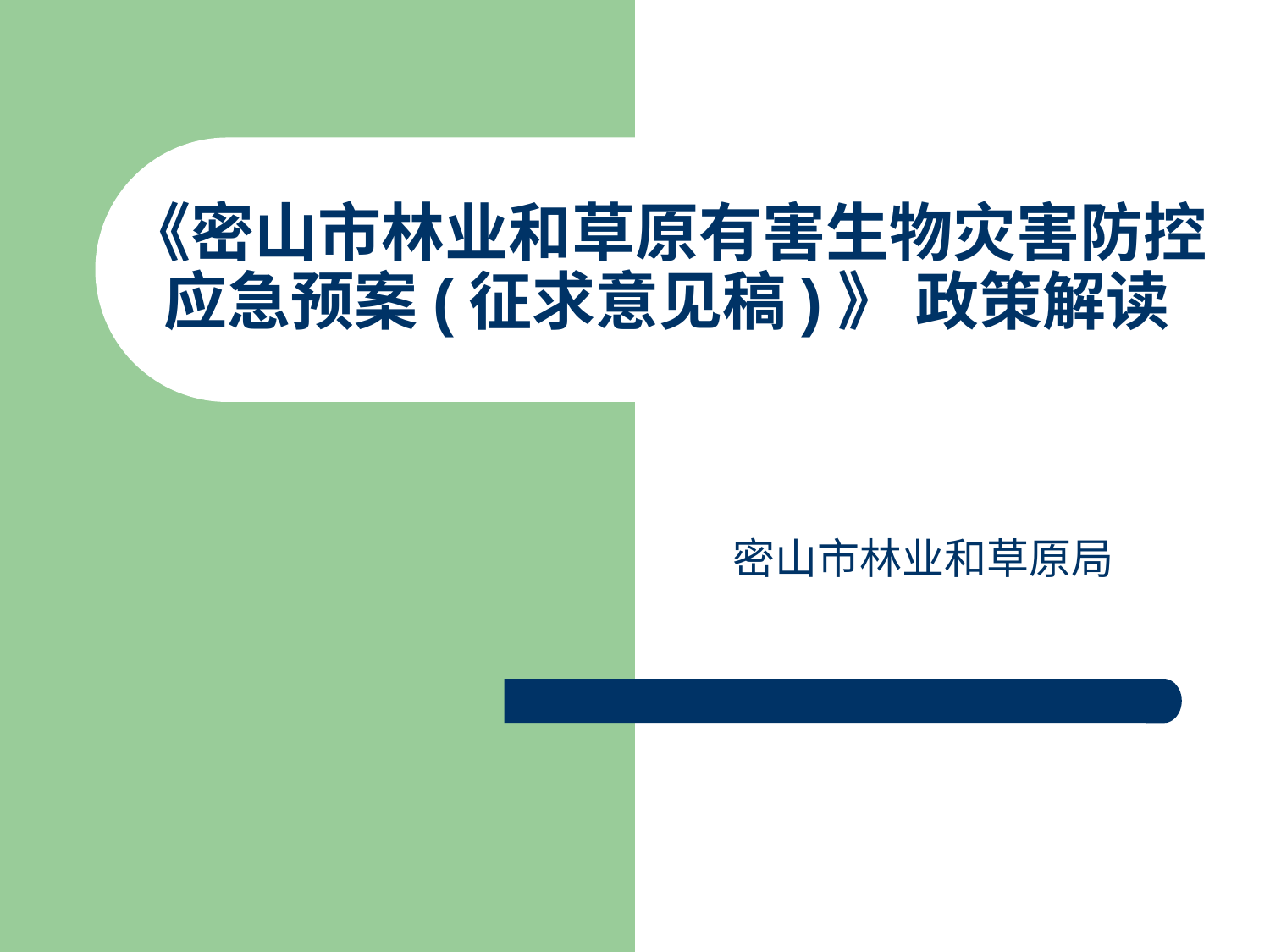

# 《密山市林业和草原有害生物灾害防控应急预案(征求意见稿)》 政策解读

        密山市林业和草原局